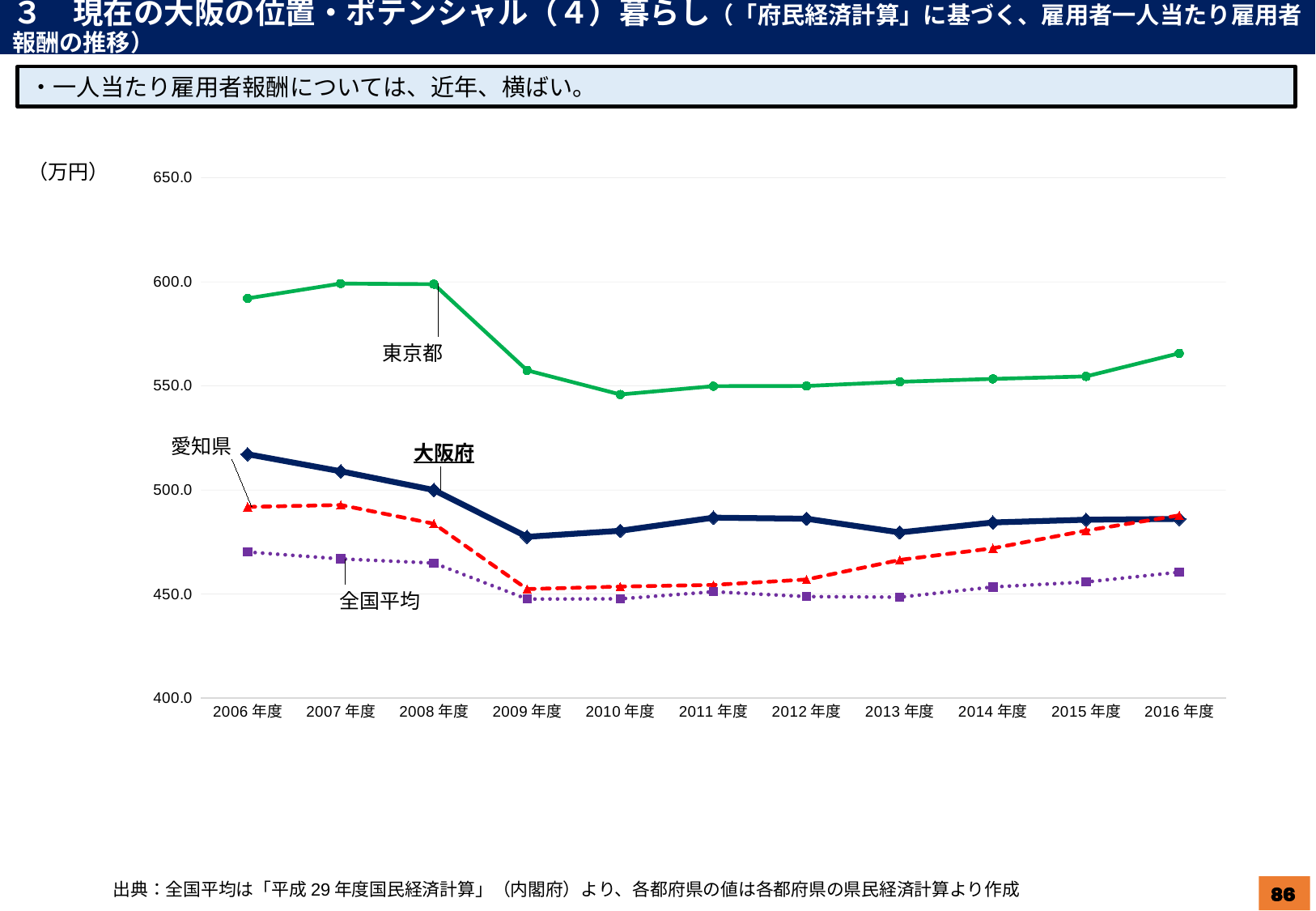

３　現在の大阪の位置・ポテンシャル（４）暮らし（「府民経済計算」に基づく、雇用者一人当たり雇用者報酬の推移）
・一人当たり雇用者報酬については、近年、横ばい。
（万円）

### Chart

| Category | 大阪府 | 東京都 | 愛知県 | 全国平均 |
|---|---|---|---|---|
| 2006年度 | 517.2 | 592.1 | 491.9 | 470.2 |
| 2007年度 | 509.0 | 599.2 | 492.8 | 466.9 |
| 2008年度 | 500.0 | 598.9 | 483.8 | 464.9 |
| 2009年度 | 477.5 | 557.5 | 452.4 | 447.6 |
| 2010年度 | 480.4 | 545.9 | 453.6 | 447.7 |
| 2011年度 | 486.7 | 549.9 | 454.4 | 451.1 |
| 2012年度 | 486.2 | 550.0 | 457.0 | 448.8 |
| 2013年度 | 479.6 | 552.0 | 466.4 | 448.5 |
| 2014年度 | 484.4 | 553.4 | 472.0 | 453.4 |
| 2015年度 | 485.7 | 554.6 | 480.5 | 455.8 |
| 2016年度 | 486.1 | 565.7 | 487.8 | 460.5 |
出典：全国平均は「平成29年度国民経済計算」（内閣府）より、各都府県の値は各都府県の県民経済計算より作成
86